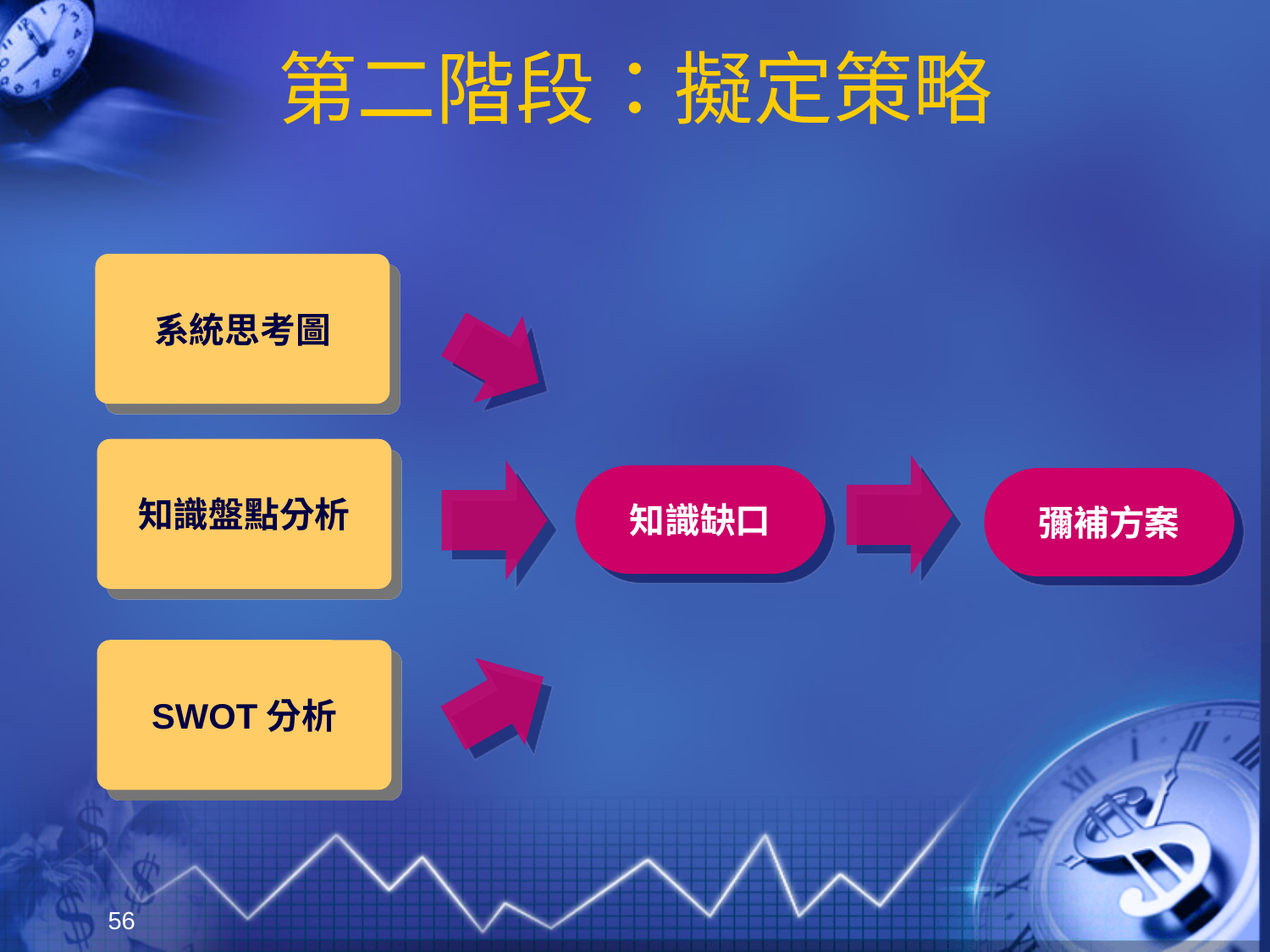

# 第二階段：擬定策略
系統思考圖

知識盤點分析

知識缺口
彌補方案
SWOT分析

56